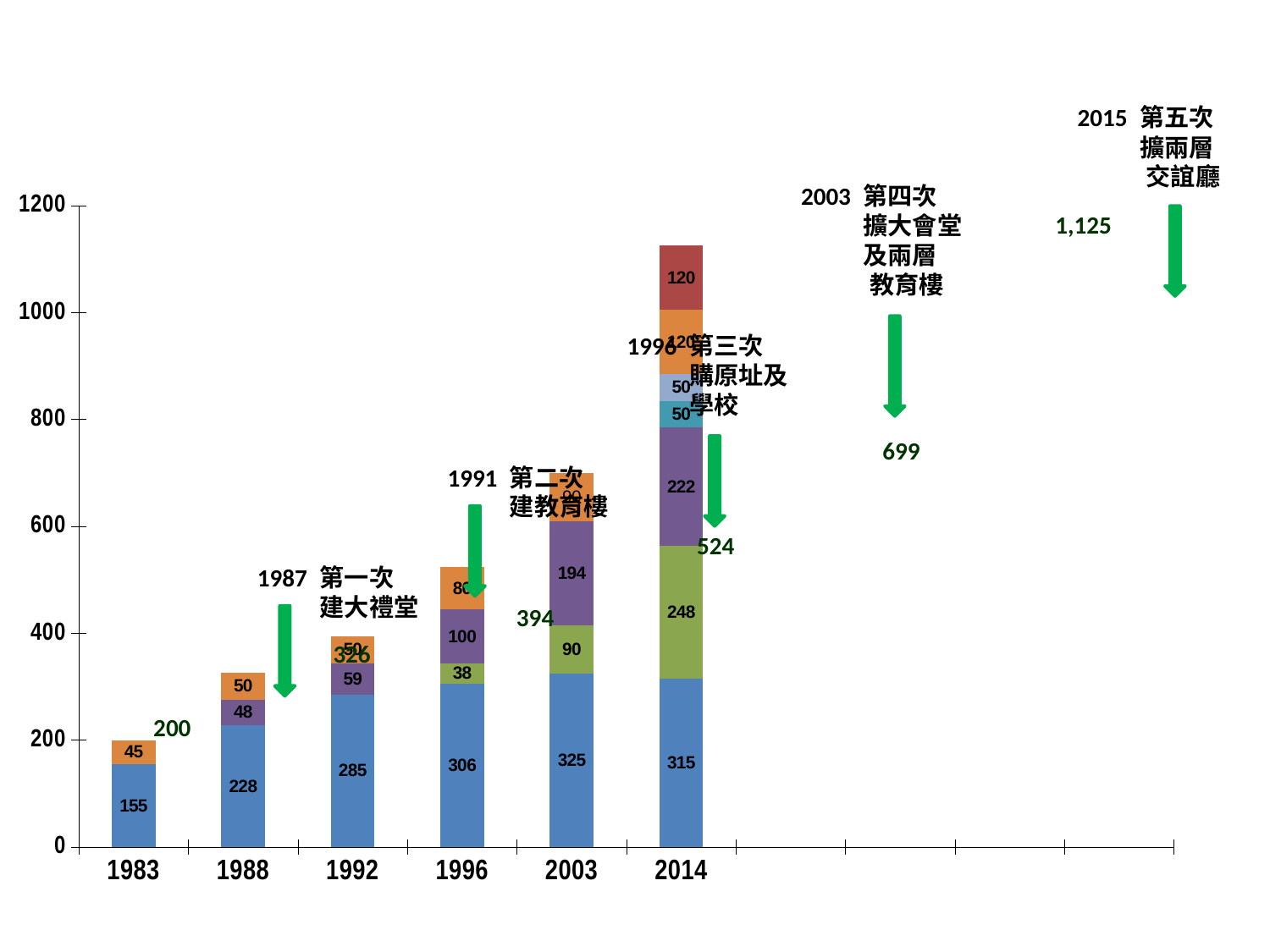

2015	第五次
	擴兩層
           交誼廳

[unsupported chart]

2003	第四次
	擴大會堂及兩層
           教育樓
1,125

1996	第三次
	購原址及學校

699

1991	第二次
	建教育樓

524
1987	第一次
	建大禮堂
394

326
200